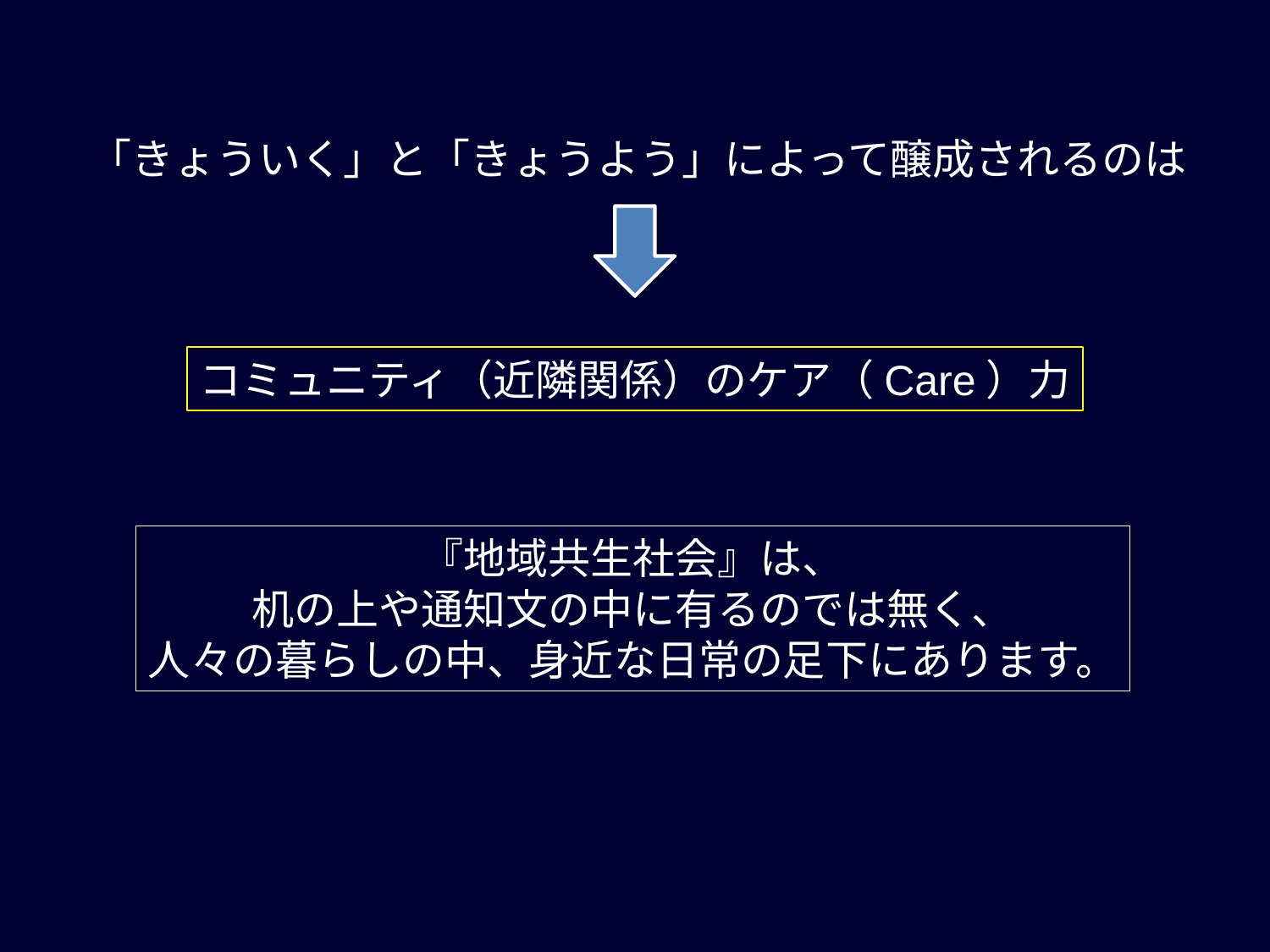

「きょういく」と「きょうよう」によって醸成されるのは

コミュニティ（近隣関係）のケア（Care）力
『地域共生社会』は、
机の上や通知文の中に有るのでは無く、
人々の暮らしの中、身近な日常の足下にあります。